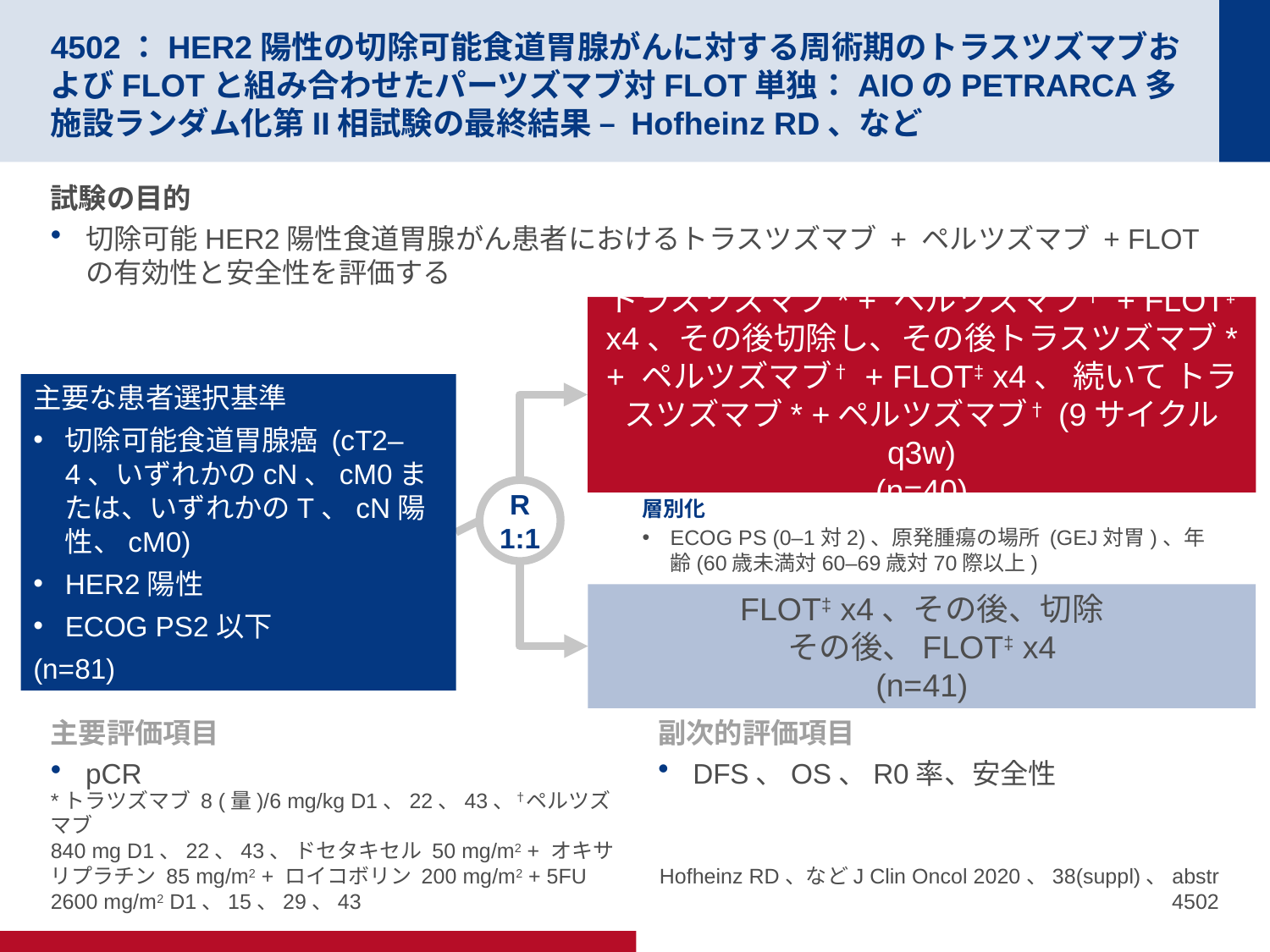

# 4502：HER2陽性の切除可能食道胃腺がんに対する周術期のトラスツズマブおよびFLOTと組み合わせたパーツズマブ対FLOT単独：AIOのPETRARCA多施設ランダム化第II相試験の最終結果 – Hofheinz RD、など
試験の目的
切除可能HER2陽性食道胃腺がん患者におけるトラスツズマブ + ペルツズマブ + FLOTの有効性と安全性を評価する
トラスツズマブ* + ペルツズマブ† + FLOT‡ x4、その後切除し、その後トラスツズマブ* + ペルツズマブ† + FLOT‡ x4、 続いて トラスツズマブ* +ペルツズマブ† (9サイクル q3w)
(n=40)
主要な患者選択基準
切除可能食道胃腺癌 (cT2–4、いずれかのcN、cM0または、いずれかのT、cN陽性、cM0)
HER2陽性
ECOG PS2以下
(n=81)
R
1:1
層別化
ECOG PS (0–1対2)、原発腫瘍の場所 (GEJ対胃)、年齢(60歳未満対60–69歳対70際以上)
FLOT‡ x4、その後、切除
その後、FLOT‡ x4
(n=41)
主要評価項目
pCR

副次的評価項目
DFS、OS、R0率、安全性
*トラツズマブ 8 (量)/6 mg/kg D1、22、43、†ペルツズマブ
840 mg D1、22、43、 ドセタキセル 50 mg/m2 + オキサリプラチン 85 mg/m2 + ロイコボリン 200 mg/m2 + 5FU
2600 mg/m2 D1、15、29、43
Hofheinz RD、などJ Clin Oncol 2020、38(suppl)、abstr 4502